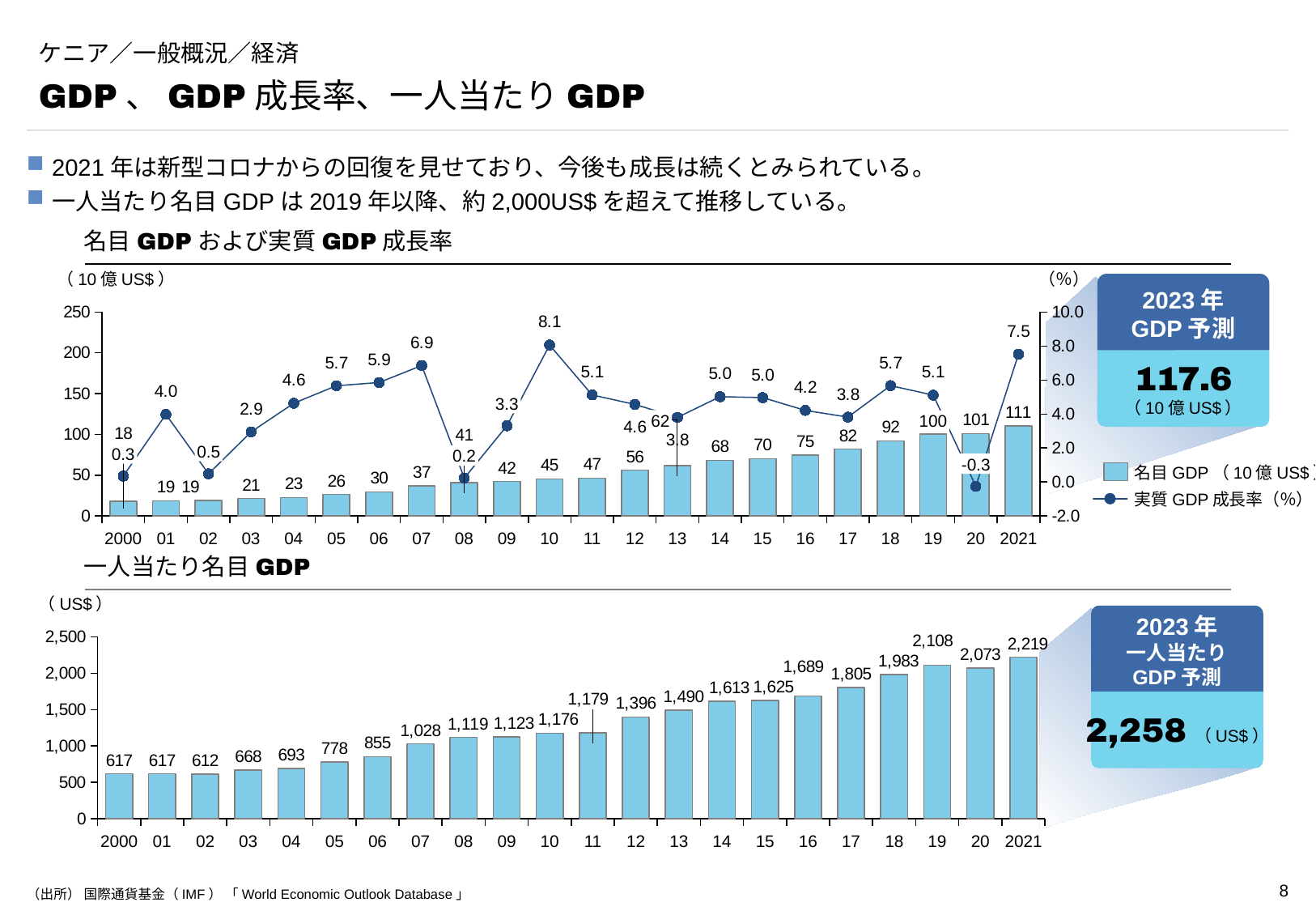

# ケニア／一般概況／経済
GDP、GDP成長率、一人当たりGDP
2021年は新型コロナからの回復を見せており、今後も成長は続くとみられている。
一人当たり名目GDPは2019年以降、約2,000US$を超えて推移している。
名目GDPおよび実質GDP成長率
（10億US$）
（％）
2023年
GDP予測

### Chart

| Category |  |  |
|---|---|---|
117.6
（10億US$）
3.3
62
100
0.5
0.3
0.2
-0.3
名目GDP（10億US$）

実質GDP成長率（％）

2000
01
02
03
04
05
06
07
08
09
10
11
12
13
14
15
16
17
18
19
20
2021
一人当たり名目GDP
（US$）
2023年
一人当たり
GDP予測

### Chart

| Category |  |
|---|---|
2,258（US$）
2000
01
02
03
04
05
06
07
08
09
10
11
12
13
14
15
16
17
18
19
20
2021
（出所） 国際通貨基金（IMF） 「World Economic Outlook Database」